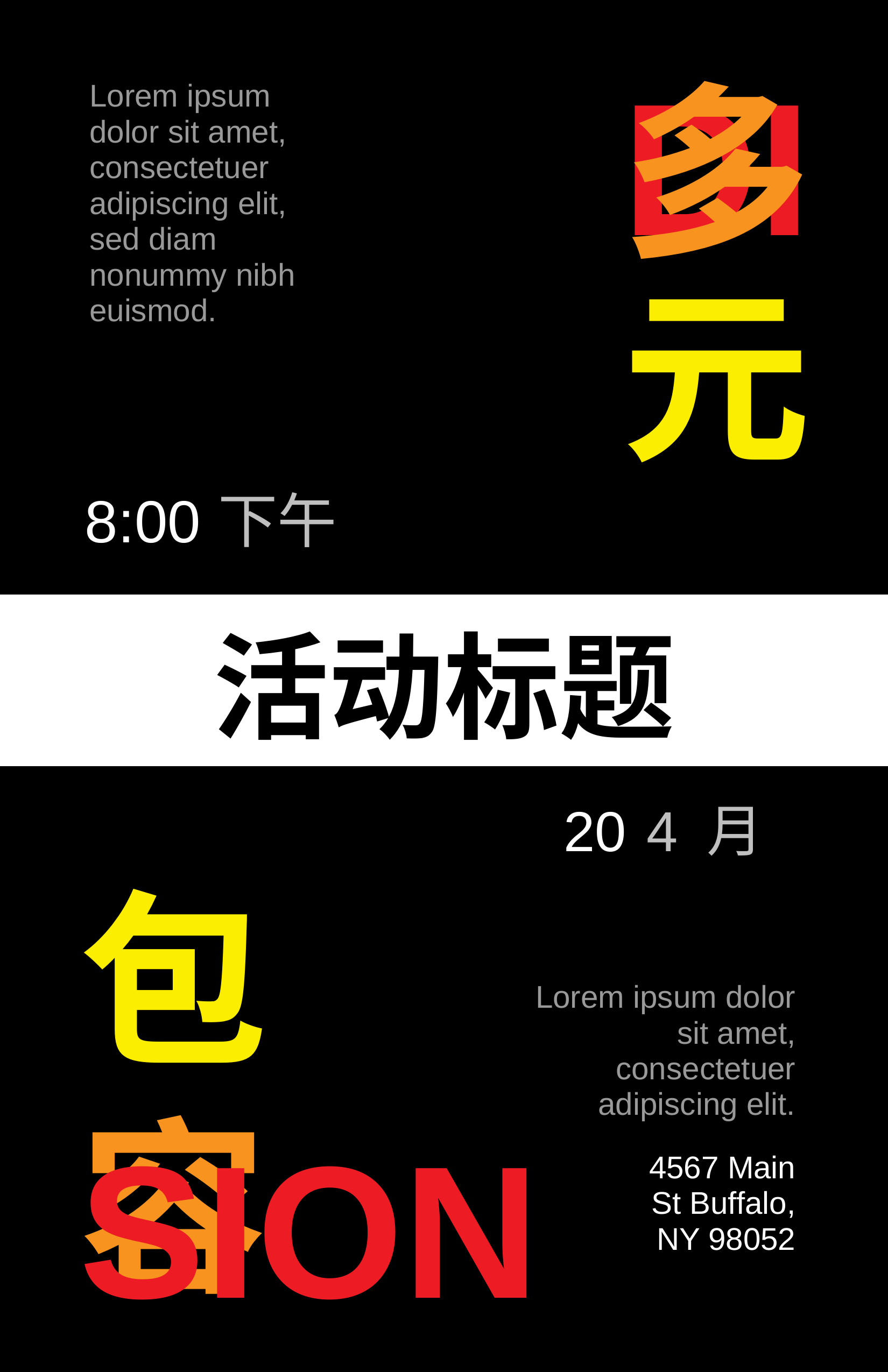

Lorem ipsum dolor sit amet, consectetuer adipiscing elit, sed diam nonummy nibh euismod.
# DI
多
元
8:00
下午
活动标题
20
4 月
包
Lorem ipsum dolor sit amet, consectetuer adipiscing elit.
容
SION
4567 Main St Buffalo, NY 98052